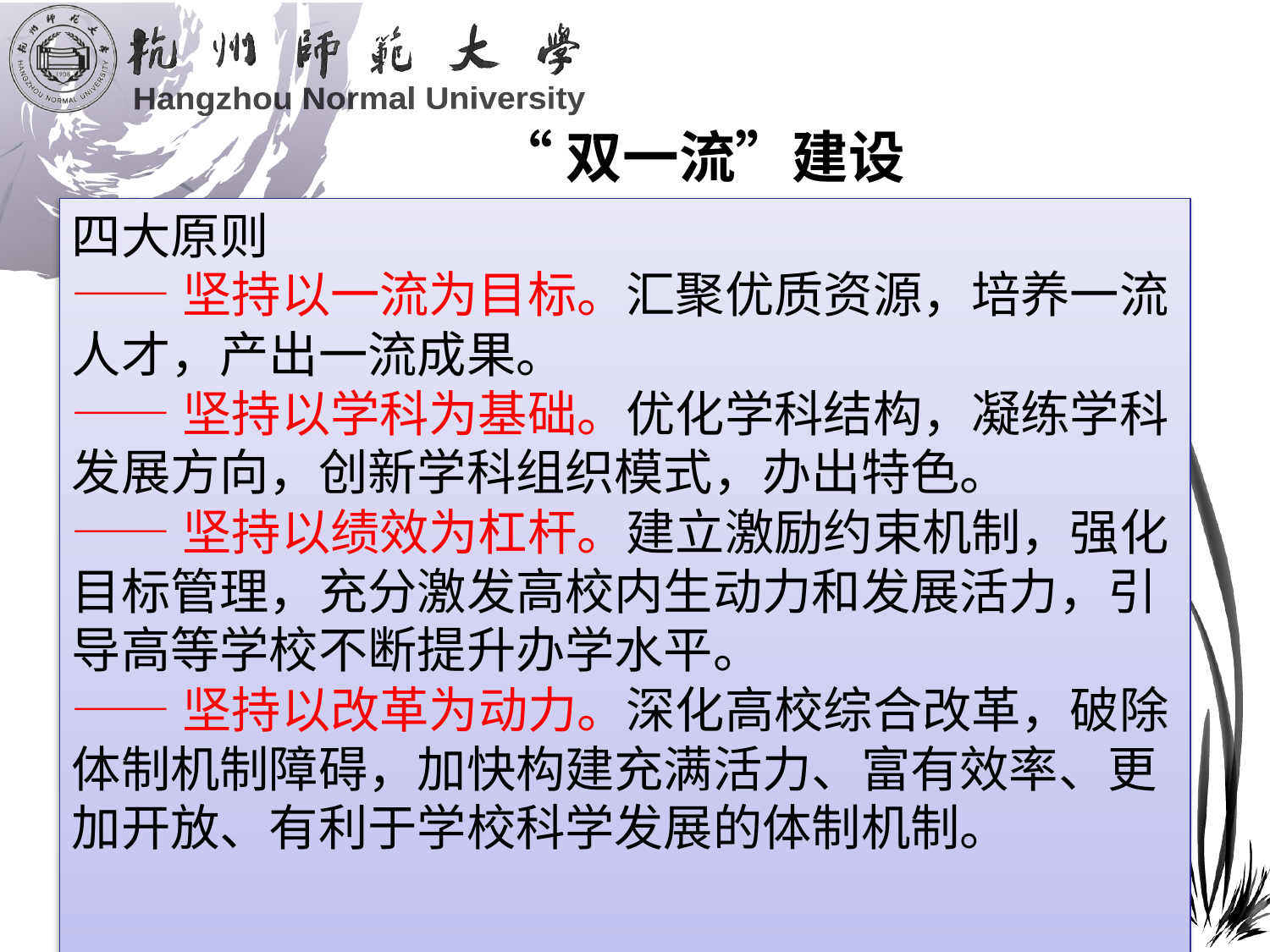

# “双一流”建设
四大原则
——坚持以一流为目标。汇聚优质资源，培养一流人才，产出一流成果。
——坚持以学科为基础。优化学科结构，凝练学科发展方向，创新学科组织模式，办出特色。
——坚持以绩效为杠杆。建立激励约束机制，强化目标管理，充分激发高校内生动力和发展活力，引导高等学校不断提升办学水平。
——坚持以改革为动力。深化高校综合改革，破除体制机制障碍，加快构建充满活力、富有效率、更加开放、有利于学校科学发展的体制机制。